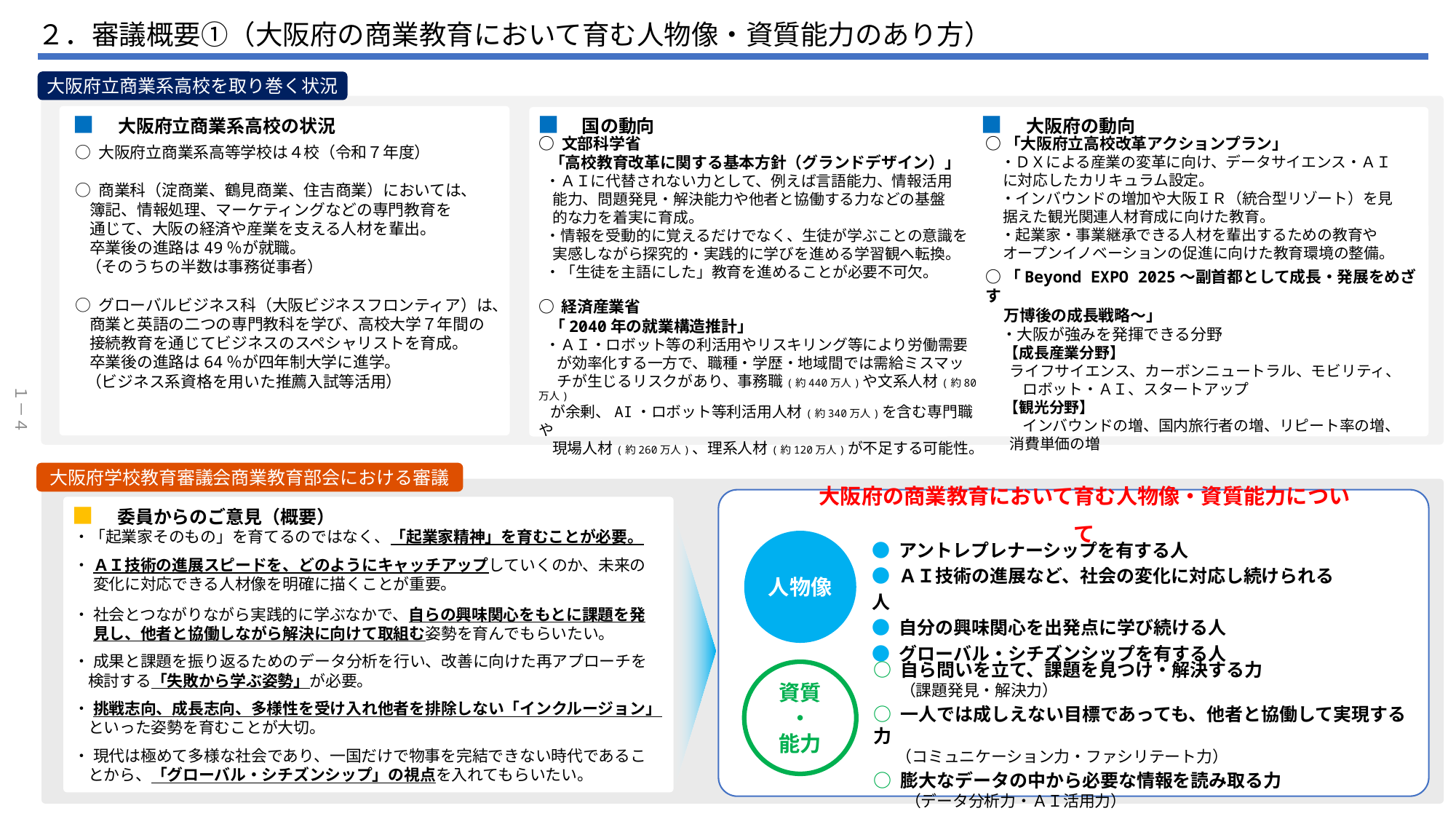

２．審議概要①（大阪府の商業教育において育む人物像・資質能力のあり方）
大阪府立商業系高校を取り巻く状況
■　大阪府立商業系高校の状況
■　国の動向
■　大阪府の動向

○ 文部科学省
  「高校教育改革に関する基本方針（グランドデザイン）」
 ・ＡＩに代替されない力として、例えば言語能力、情報活用
   能力、問題発見・解決能力や他者と協働する力などの基盤
   的な力を着実に育成。
 ・情報を受動的に覚えるだけでなく、生徒が学ぶことの意識を
   実感しながら探究的・実践的に学びを進める学習観へ転換。
 ・「生徒を主語にした」教育を進めることが必要不可欠。
○「大阪府立高校改革アクションプラン」
　・ＤＸによる産業の変革に向け、データサイエンス・ＡＩ
    に対応したカリキュラム設定。
　・インバウンドの増加や大阪ＩＲ（統合型リゾート）を見
    据えた観光関連人材育成に向けた教育。
　・起業家・事業継承できる人材を輩出するための教育や
    オープンイノベーションの促進に向けた教育環境の整備。
○ 大阪府立商業系高等学校は４校（令和７年度）

○ 商業科（淀商業、鶴見商業、住吉商業）においては、
   簿記、情報処理、マーケティングなどの専門教育を
   通じて、大阪の経済や産業を支える人材を輩出。
   卒業後の進路は49％が就職。
  （そのうちの半数は事務従事者）

○ グローバルビジネス科（大阪ビジネスフロンティア）は、
   商業と英語の二つの専門教科を学び、高校大学７年間の
   接続教育を通じてビジネスのスペシャリストを育成。
   卒業後の進路は64％が四年制大学に進学。
  （ビジネス系資格を用いた推薦入試等活用）
○「Beyond EXPO 2025～副首都として成長・発展をめざす
    万博後の成長戦略～」
　・大阪が強みを発揮できる分野
　 【成長産業分野】
      ライフサイエンス、カーボンニュートラル、モビリティ、
　　  ロボット・ＡＩ、スタートアップ
　 【観光分野】
　　  インバウンドの増、国内旅行者の増、リピート率の増、
      消費単価の増
○ 経済産業省
  「2040年の就業構造推計」
 ・ＡＩ・ロボット等の利活用やリスキリング等により労働需要
　 が効率化する一方で、職種・学歴・地域間では需給ミスマッ
　 チが生じるリスクがあり、事務職(約440万人)や文系人材(約80万人)
    が余剰、AI・ロボット等利活用人材(約340万人)を含む専門職や
   現場人材(約260万人)、理系人材(約120万人)が不足する可能性。
１－４
大阪府学校教育審議会商業教育部会における審議

■　委員からのご意見（概要）

大阪府の商業教育において育む人物像・資質能力について

・「起業家そのもの」を育てるのではなく、「起業家精神」を育むことが必要。

・ ＡＩ技術の進展スピードを、どのようにキャッチアップしていくのか、未来の
　 変化に対応できる人材像を明確に描くことが重要。

・ 社会とつながりながら実践的に学ぶなかで、自らの興味関心をもとに課題を発
　 見し、他者と協働しながら解決に向けて取組む姿勢を育んでもらいたい。

・ 成果と課題を振り返るためのデータ分析を行い、改善に向けた再アプローチを
   検討する「失敗から学ぶ姿勢」が必要。

・ 挑戦志向、成長志向、多様性を受け入れ他者を排除しない「インクルージョン」
   といった姿勢を育むことが大切。

・ 現代は極めて多様な社会であり、一国だけで物事を完結できない時代であるこ
   とから、「グローバル・シチズンシップ」の視点を入れてもらいたい。
● アントレプレナーシップを有する人
● ＡＩ技術の進展など、社会の変化に対応し続けられる人
● 自分の興味関心を出発点に学び続ける人
● グローバル・シチズンシップを有する人
人物像

○ 自ら問いを立て、課題を見つけ・解決する力
  　（課題発見・解決力）

○ 一人では成しえない目標であっても、他者と協働して実現する力
　  （コミュニケーション力・ファシリテート力）

○ 膨大なデータの中から必要な情報を読み取る力
　　（データ分析力・ＡＩ活用力）
資質
・
能力